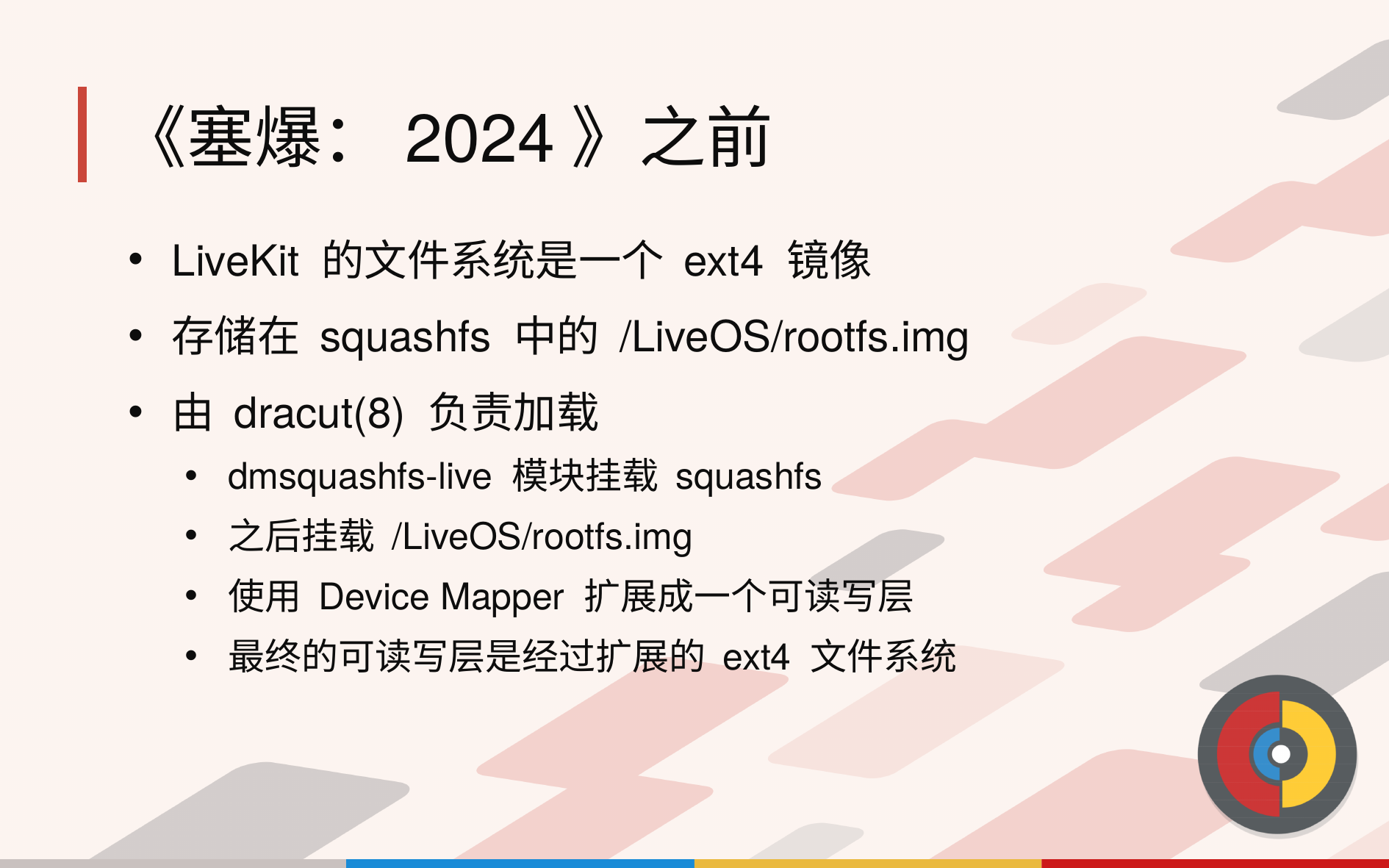

# 《塞爆：2024》之前
LiveKit 的文件系统是一个 ext4 镜像
存储在 squashfs 中的 /LiveOS/rootfs.img
由 dracut(8) 负责加载
dmsquashfs-live 模块挂载 squashfs
之后挂载 /LiveOS/rootfs.img
使用 Device Mapper 扩展成一个可读写层
最终的可读写层是经过扩展的 ext4 文件系统